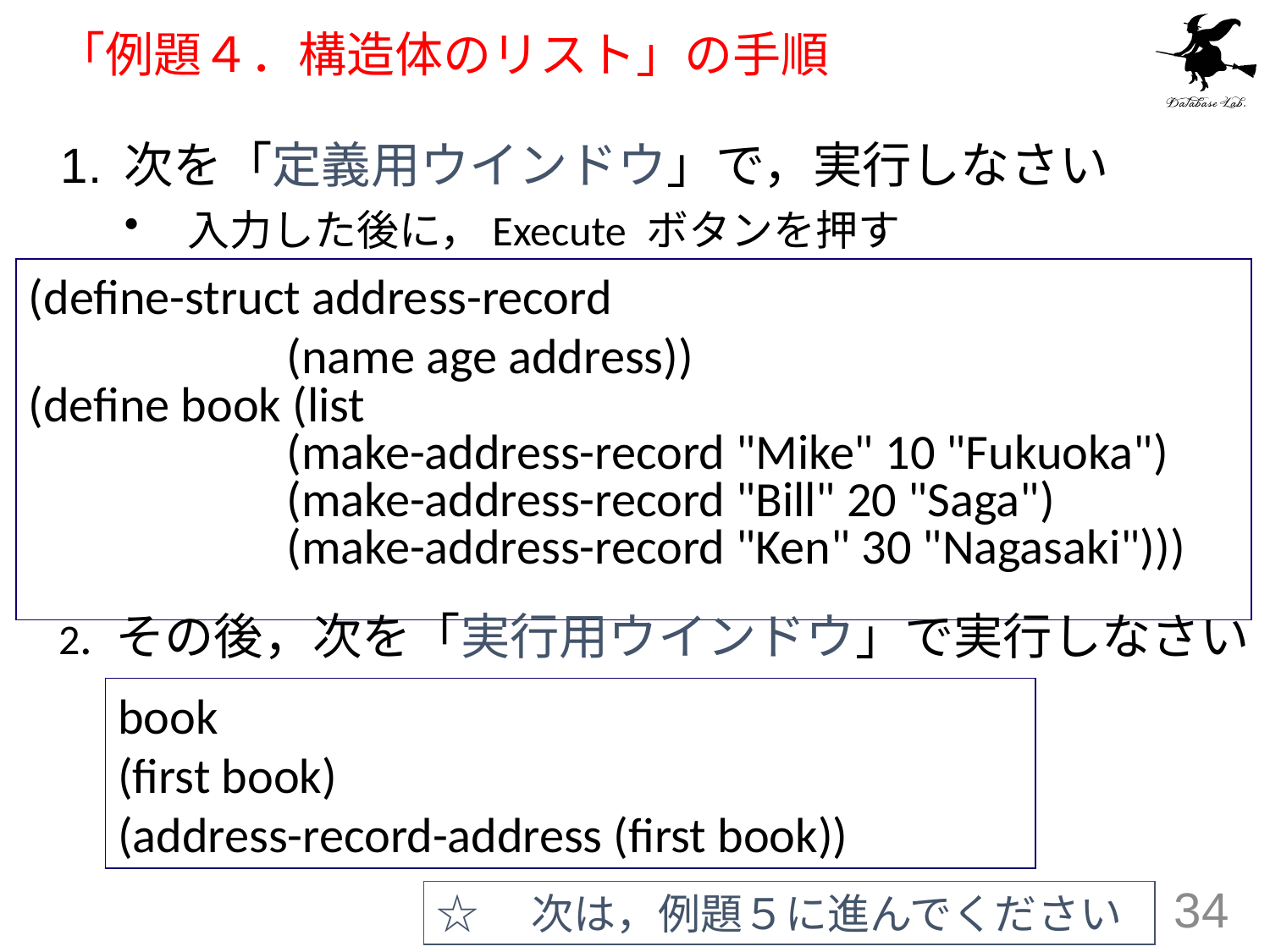

# 「例題４．構造体のリスト」の手順
次を「定義用ウインドウ」で，実行しなさい
入力した後に，Execute ボタンを押す
(define-struct address-record
                       (name age address))
(define book (list
                       (make-address-record "Mike" 10 "Fukuoka")
                       (make-address-record "Bill" 20 "Saga")
                       (make-address-record "Ken" 30 "Nagasaki")))
2. その後，次を「実行用ウインドウ」で実行しなさい
book
(first book)
(address-record-address (first book))
☆　次は，例題５に進んでください
34